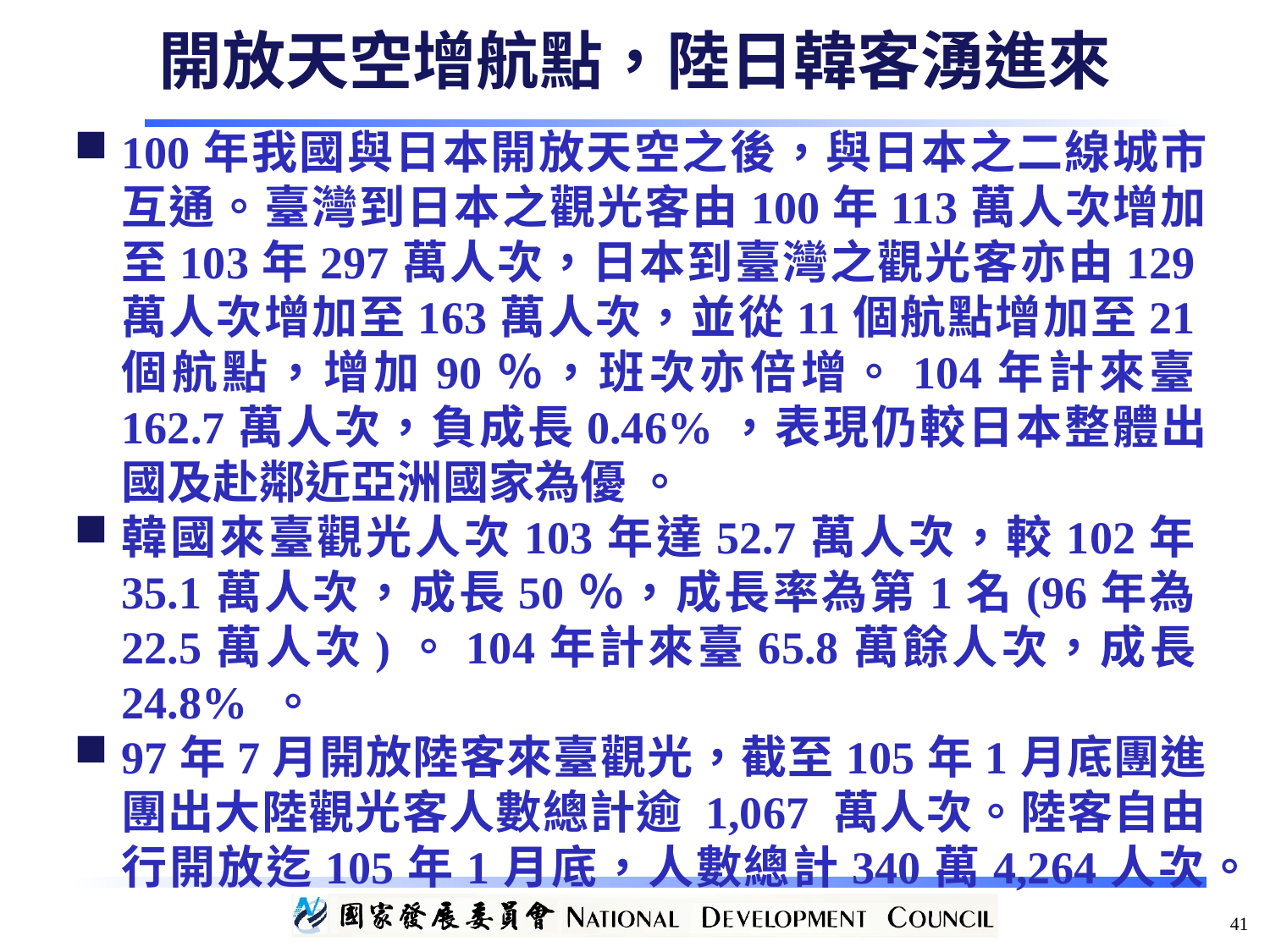

開放天空增航點，陸日韓客湧進來
100年我國與日本開放天空之後，與日本之二線城市互通。臺灣到日本之觀光客由100年113萬人次增加至103年297萬人次，日本到臺灣之觀光客亦由129萬人次增加至163萬人次，並從11個航點增加至21個航點，增加90％，班次亦倍增。104年計來臺162.7萬人次，負成長0.46%，表現仍較日本整體出國及赴鄰近亞洲國家為優 。
韓國來臺觀光人次103年達52.7萬人次，較102年35.1萬人次，成長50％，成長率為第1名(96年為22.5萬人次)。104年計來臺65.8萬餘人次，成長24.8% 。
97年7月開放陸客來臺觀光，截至105年1月底團進團出大陸觀光客人數總計逾 1,067 萬人次。陸客自由行開放迄105年1月底，人數總計340萬4,264人次。

41